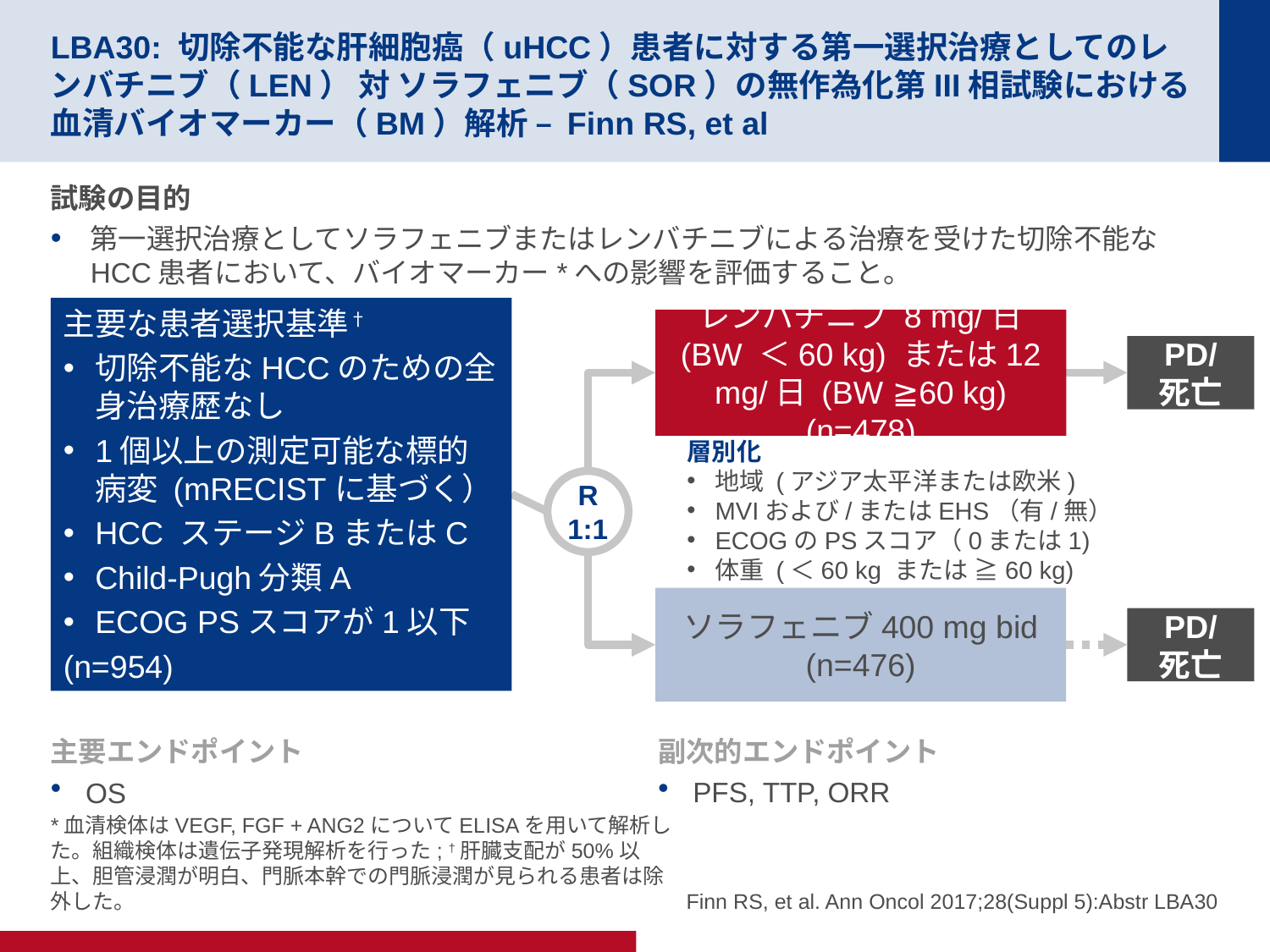

# LBA30: 切除不能な肝細胞癌（uHCC）患者に対する第一選択治療としてのレンバチニブ（LEN） 対 ソラフェニブ（SOR）の無作為化第III相試験における血清バイオマーカー（BM）解析 – Finn RS, et al
試験の目的
第一選択治療としてソラフェニブまたはレンバチニブによる治療を受けた切除不能なHCC患者において、バイオマーカー*への影響を評価すること。

主要な患者選択基準†
切除不能なHCCのための全身治療歴なし
1個以上の測定可能な標的病変 (mRECISTに基づく）
HCC ステージBまたはC
Child-Pugh分類A
ECOG PSスコアが1以下
(n=954)
レンバチニブ 8 mg/日
(BW ＜60 kg) または12 mg/日 (BW ≧60 kg) (n=478)
PD/
死亡
層別化
地域 (アジア太平洋または欧米)
MVIおよび/またはEHS（有/無）
ECOGのPSスコア（0または1)
体重 (＜60 kg または ≧60 kg)
R
1:1
ソラフェニブ400 mg bid
(n=476)
PD/
死亡
主要エンドポイント
OS

副次的エンドポイント
PFS, TTP, ORR
*血清検体はVEGF, FGF + ANG2についてELISAを用いて解析した。組織検体は遺伝子発現解析を行った; †肝臓支配が50%以上、胆管浸潤が明白、門脈本幹での門脈浸潤が見られる患者は除外した。
Finn RS, et al. Ann Oncol 2017;28(Suppl 5):Abstr LBA30